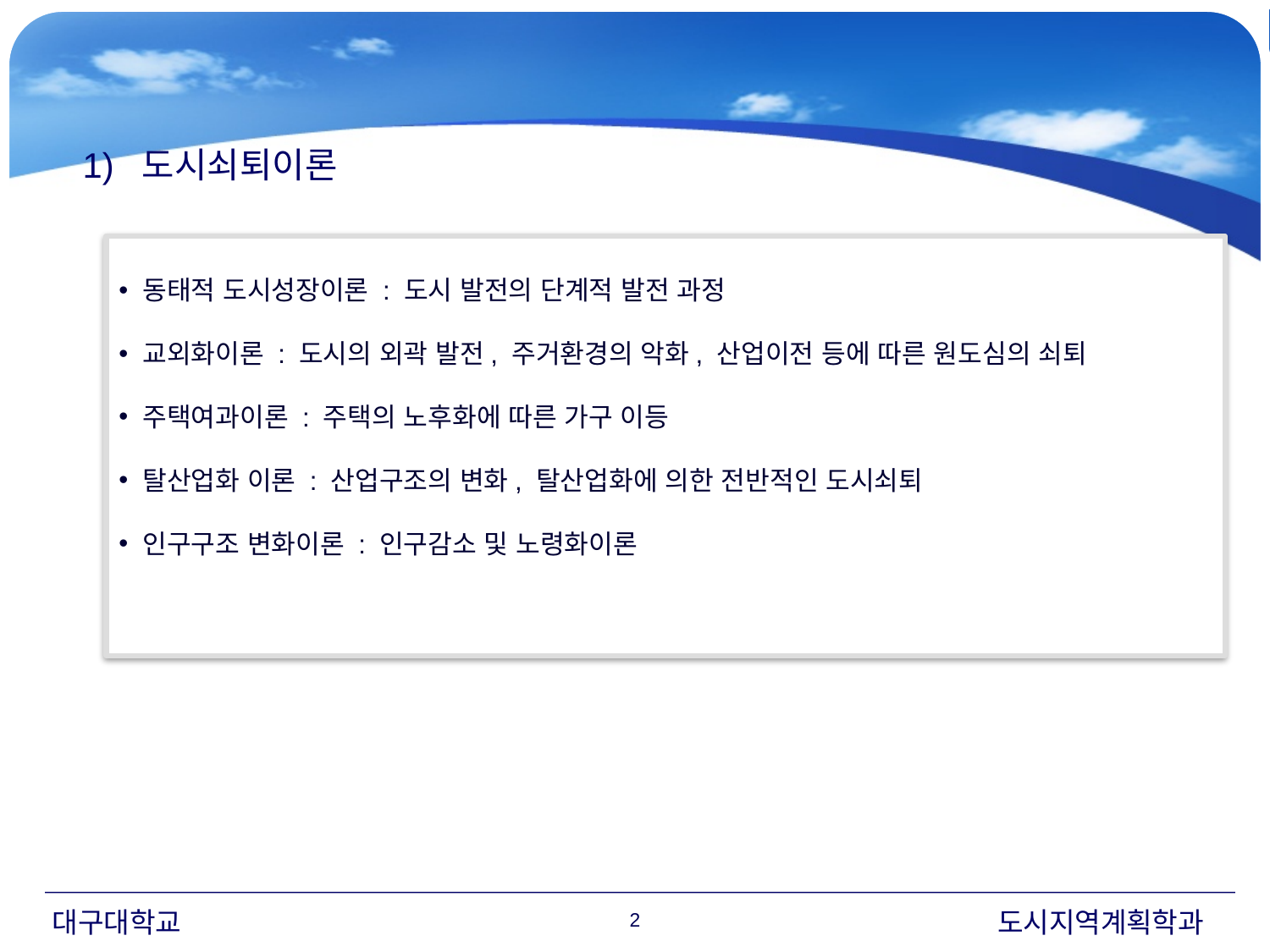

1)  도시쇠퇴이론
 동태적 도시성장이론 : 도시 발전의 단계적 발전 과정
 교외화이론 : 도시의 외곽 발전, 주거환경의 악화, 산업이전 등에 따른 원도심의 쇠퇴
 주택여과이론 : 주택의 노후화에 따른 가구 이등
 탈산업화 이론 : 산업구조의 변화, 탈산업화에 의한 전반적인 도시쇠퇴
 인구구조 변화이론 : 인구감소 및 노령화이론